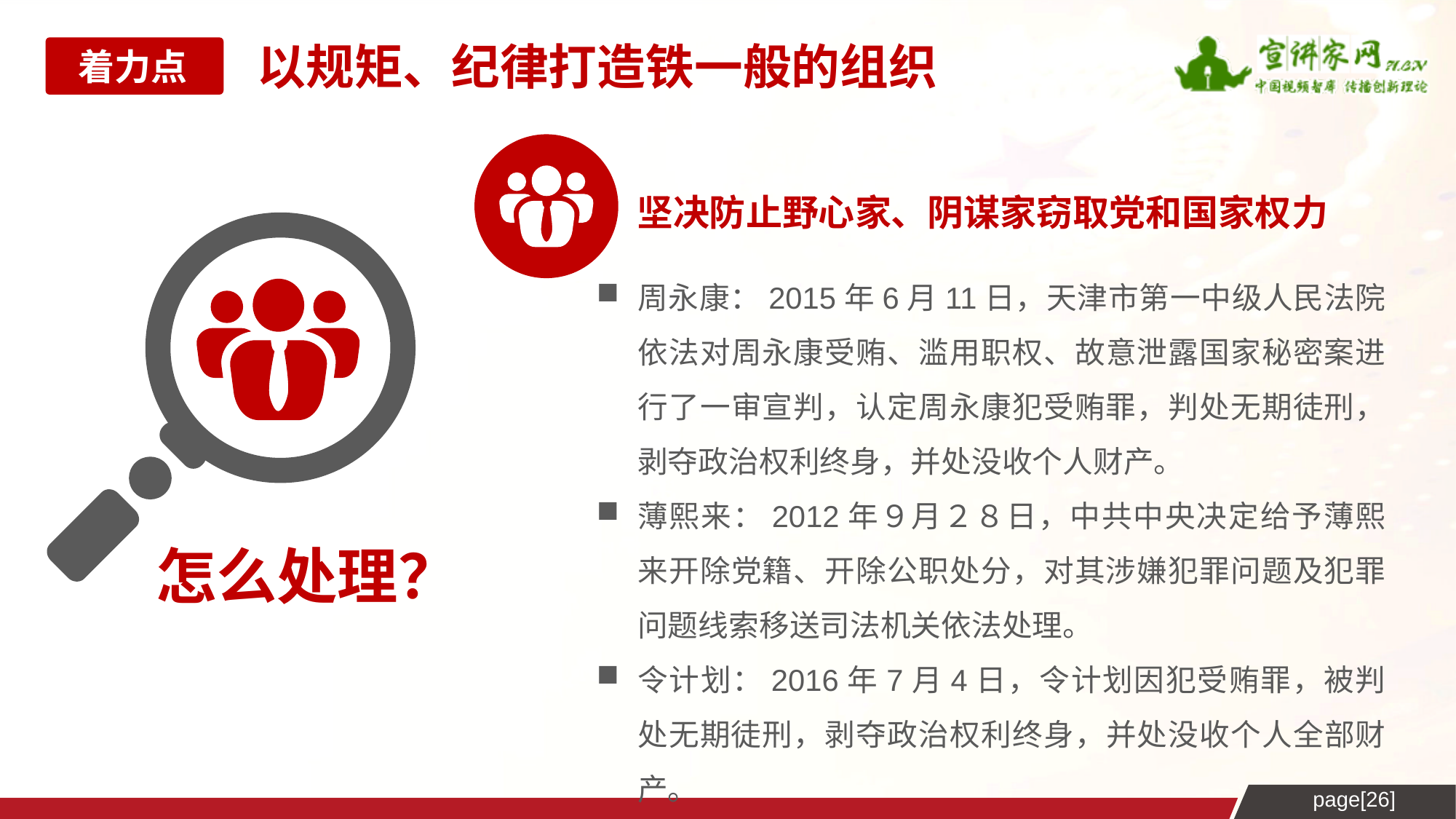

以规矩、纪律打造铁一般的组织

着力点2

坚决防止野心家、阴谋家窃取党和国家权力

周永康：2015年6月11日，天津市第一中级人民法院依法对周永康受贿、滥用职权、故意泄露国家秘密案进行了一审宣判，认定周永康犯受贿罪，判处无期徒刑，剥夺政治权利终身，并处没收个人财产。
薄熙来：2012年９月２８日，中共中央决定给予薄熙来开除党籍、开除公职处分，对其涉嫌犯罪问题及犯罪问题线索移送司法机关依法处理。
令计划：2016年7月4日，令计划因犯受贿罪，被判处无期徒刑，剥夺政治权利终身，并处没收个人全部财产。

怎么处理？